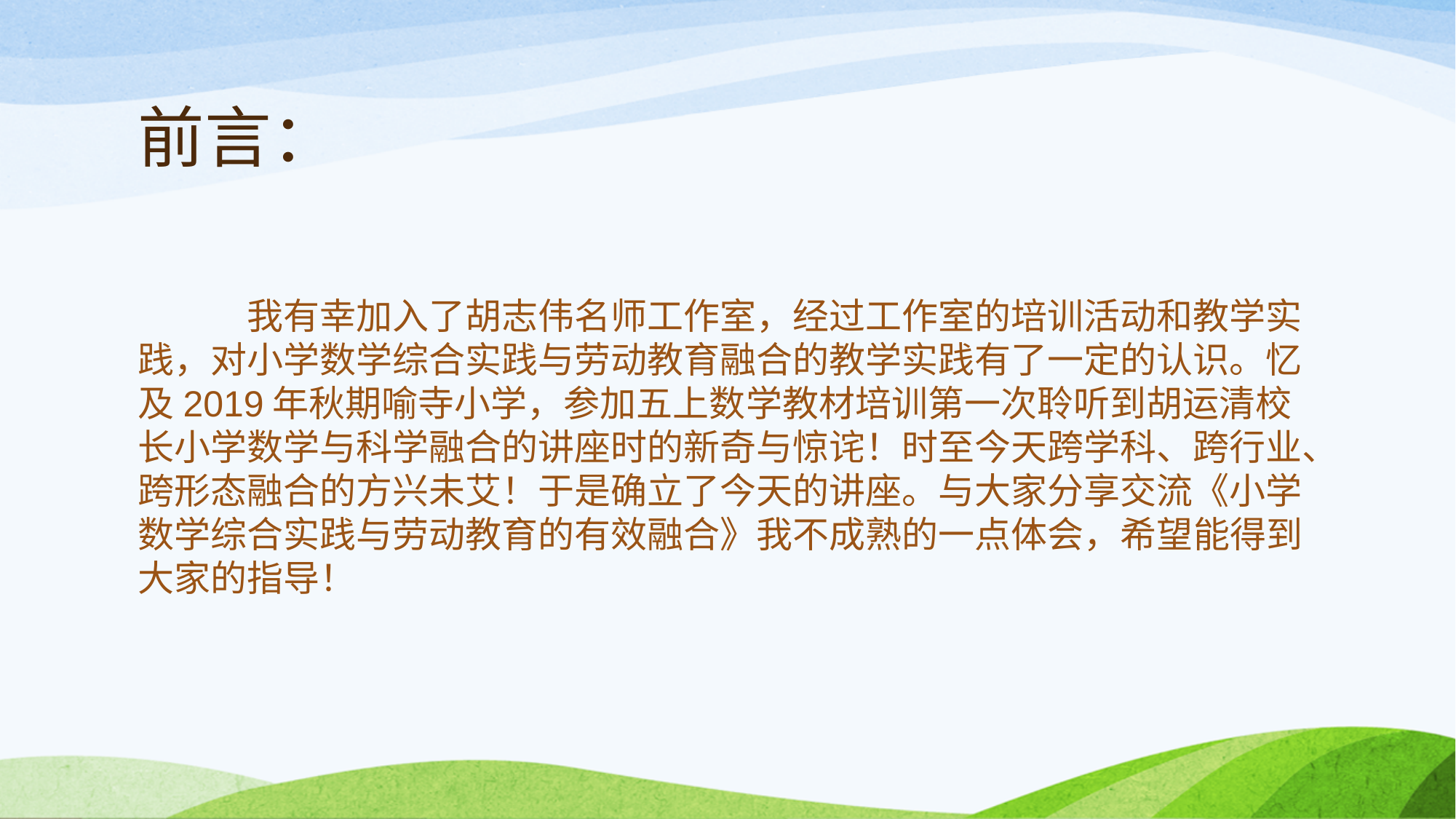

# 前言：

　　　我有幸加入了胡志伟名师工作室，经过工作室的培训活动和教学实践，对小学数学综合实践与劳动教育融合的教学实践有了一定的认识。忆及2019年秋期喻寺小学，参加五上数学教材培训第一次聆听到胡运清校长小学数学与科学融合的讲座时的新奇与惊诧！时至今天跨学科、跨行业、跨形态融合的方兴未艾！于是确立了今天的讲座。与大家分享交流《小学数学综合实践与劳动教育的有效融合》我不成熟的一点体会，希望能得到大家的指导！